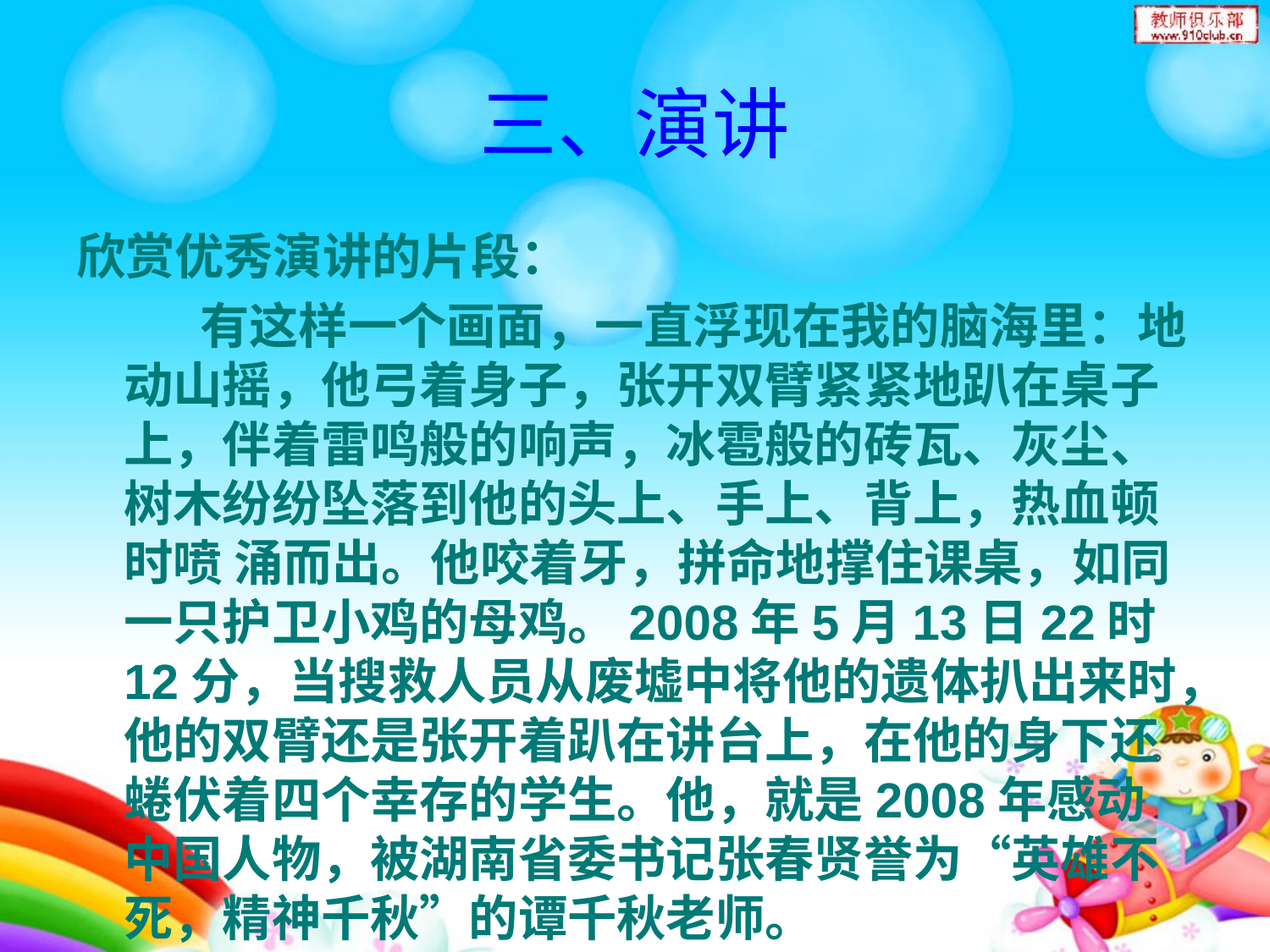

# 三、演讲
欣赏优秀演讲的片段：
          有这样一个画面，一直浮现在我的脑海里：地动山摇，他弓着身子，张开双臂紧紧地趴在桌子上，伴着雷鸣般的响声，冰雹般的砖瓦、灰尘、树木纷纷坠落到他的头上、手上、背上，热血顿时喷 涌而出。他咬着牙，拼命地撑住课桌，如同一只护卫小鸡的母鸡。2008年5月13日22时12分，当搜救人员从废墟中将他的遗体扒出来时，他的双臂还是张开着趴在讲台上，在他的身下还蜷伏着四个幸存的学生。他，就是2008年感动中国人物，被湖南省委书记张春贤誉为“英雄不死，精神千秋”的谭千秋老师。